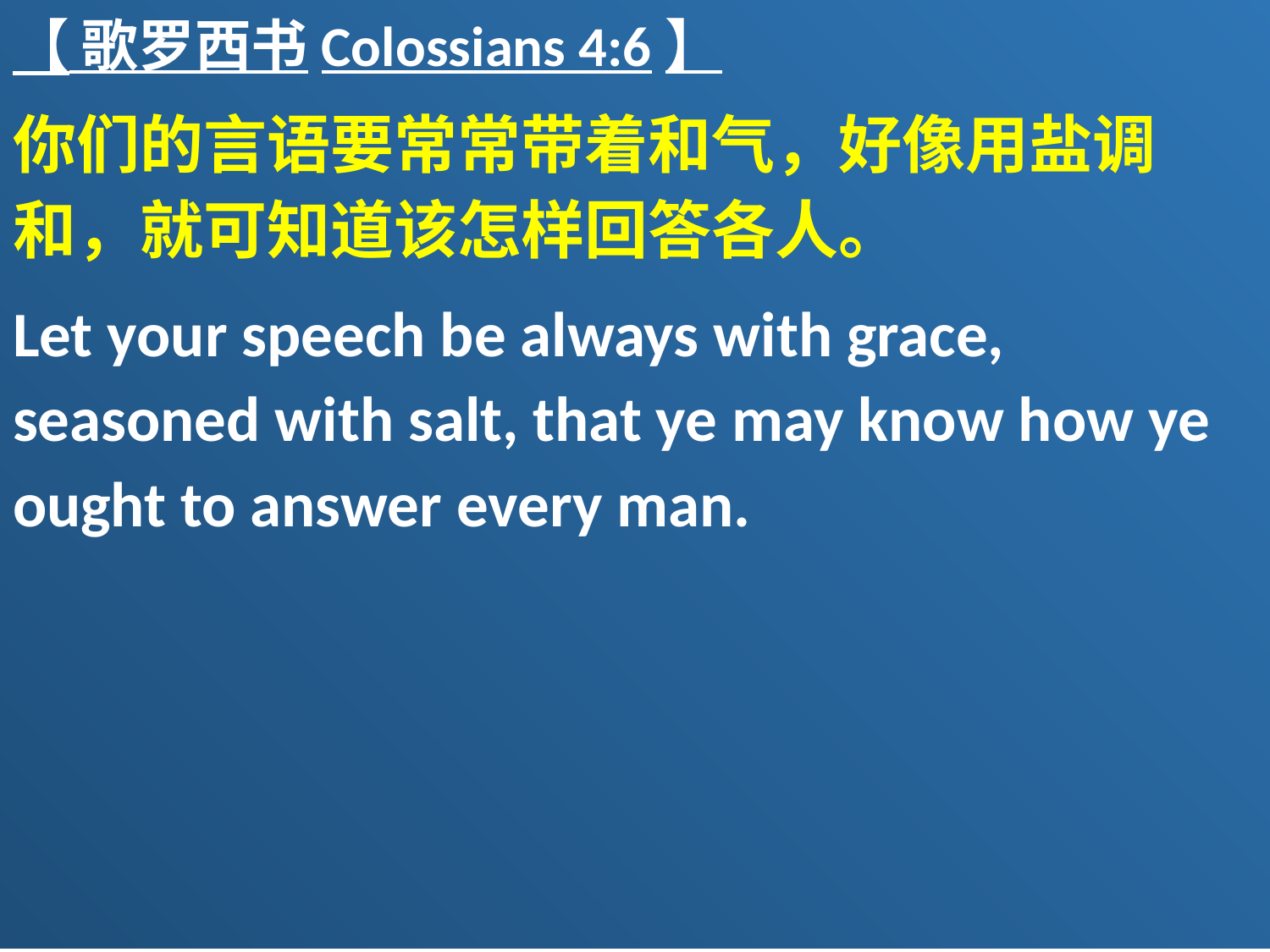

【 歌罗西书Colossians 4:6】
你们的言语要常常带着和气，好像用盐调和，就可知道该怎样回答各人。
Let your speech be always with grace, seasoned with salt, that ye may know how ye ought to answer every man.